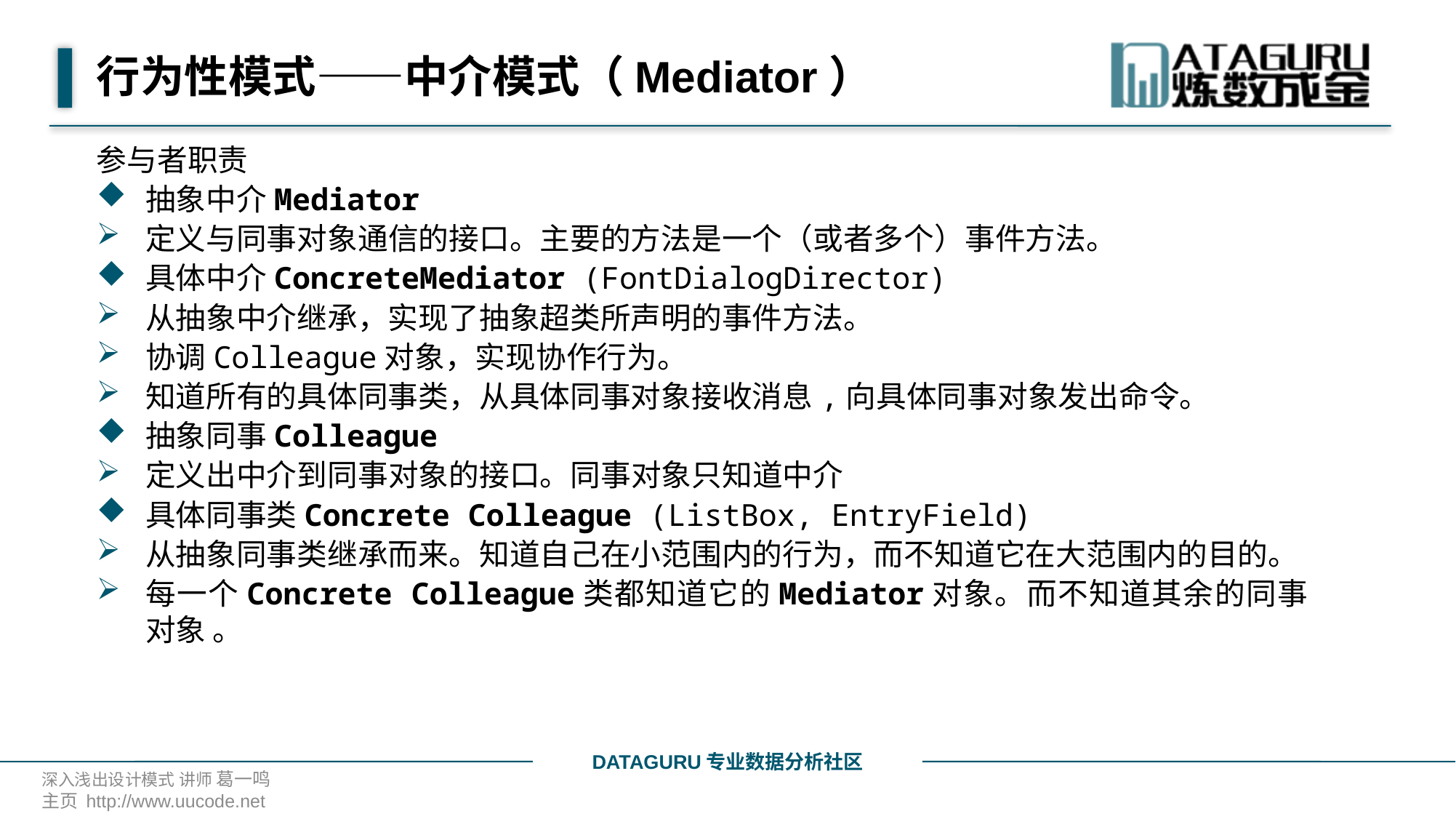

# 行为性模式——中介模式（Mediator）
参与者职责
抽象中介Mediator
定义与同事对象通信的接口。主要的方法是一个（或者多个）事件方法。
具体中介ConcreteMediator (FontDialogDirector)
从抽象中介继承，实现了抽象超类所声明的事件方法。
协调Colleague对象，实现协作行为。
知道所有的具体同事类，从具体同事对象接收消息,向具体同事对象发出命令。
抽象同事Colleague
定义出中介到同事对象的接口。同事对象只知道中介
具体同事类Concrete Colleague (ListBox, EntryField)
从抽象同事类继承而来。知道自己在小范围内的行为，而不知道它在大范围内的目的。
每一个Concrete Colleague类都知道它的Mediator对象。而不知道其余的同事对象 。